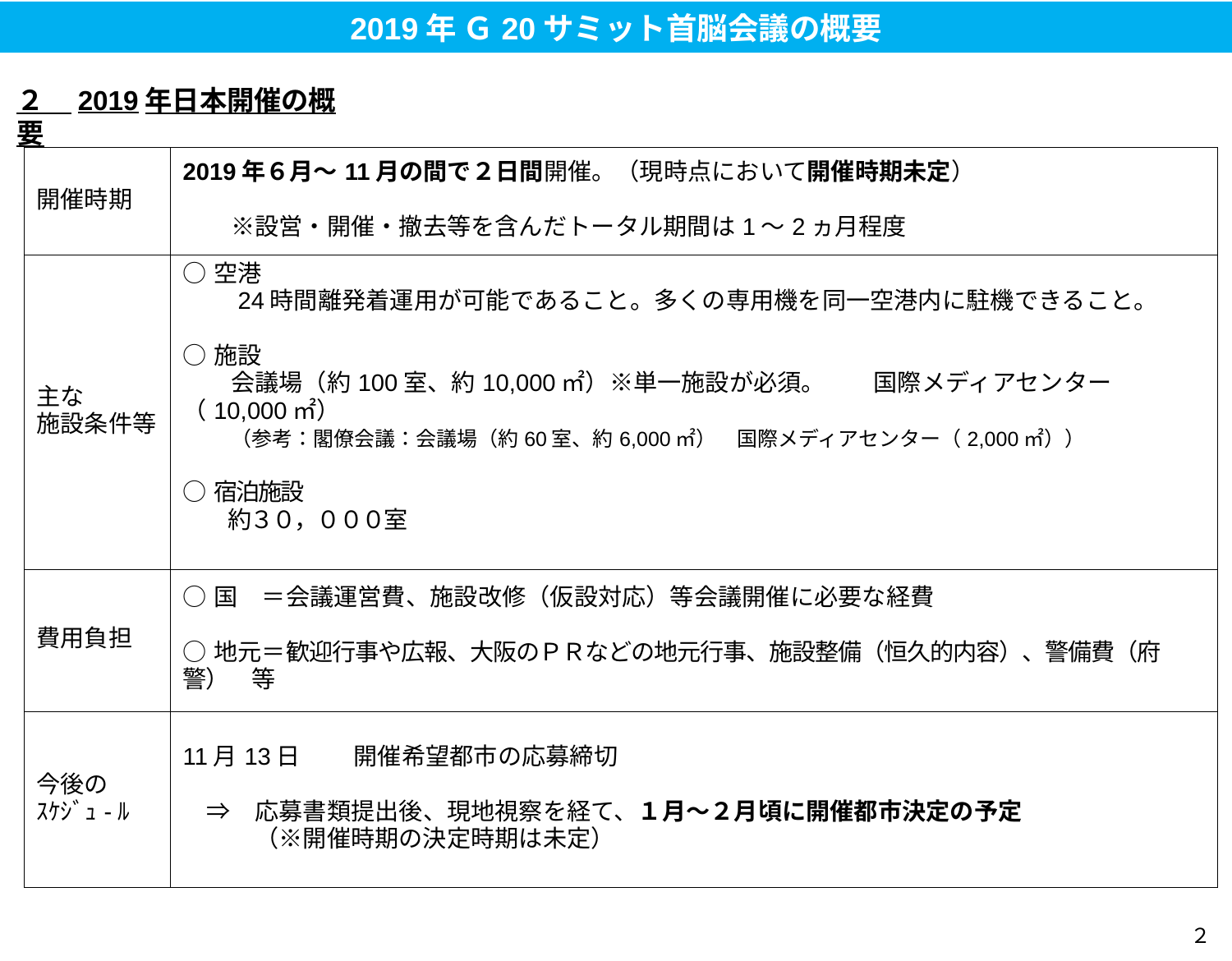

2019年 Ｇ20サミット首脳会議の概要
２　2019年日本開催の概要
| 開催時期 | 2019年６月～11月の間で２日間開催。（現時点において開催時期未定） 　　 　　※設営・開催・撤去等を含んだトータル期間は1～2ヵ月程度 |
| --- | --- |
| 主な 施設条件等 | ○空港 　　24時間離発着運用が可能であること。多くの専用機を同一空港内に駐機できること。 ○施設 　　会議場（約100室、約10,000㎡）※単一施設が必須。　　国際メディアセンター（10,000㎡） 　　（参考：閣僚会議：会議場（約60室、約6,000㎡）　国際メディアセンター（2,000㎡）） ○宿泊施設 　　約３０，０００室 |
| 費用負担 | ○国　＝会議運営費、施設改修（仮設対応）等会議開催に必要な経費 ○地元＝歓迎行事や広報、大阪のＰＲなどの地元行事、施設整備（恒久的内容）、警備費（府警）　等 |
| 今後の ｽｹｼﾞｭ-ﾙ | 11月13日　　 開催希望都市の応募締切 　⇒　応募書類提出後、現地視察を経て、１月～２月頃に開催都市決定の予定　 　　　（※開催時期の決定時期は未定） |
２